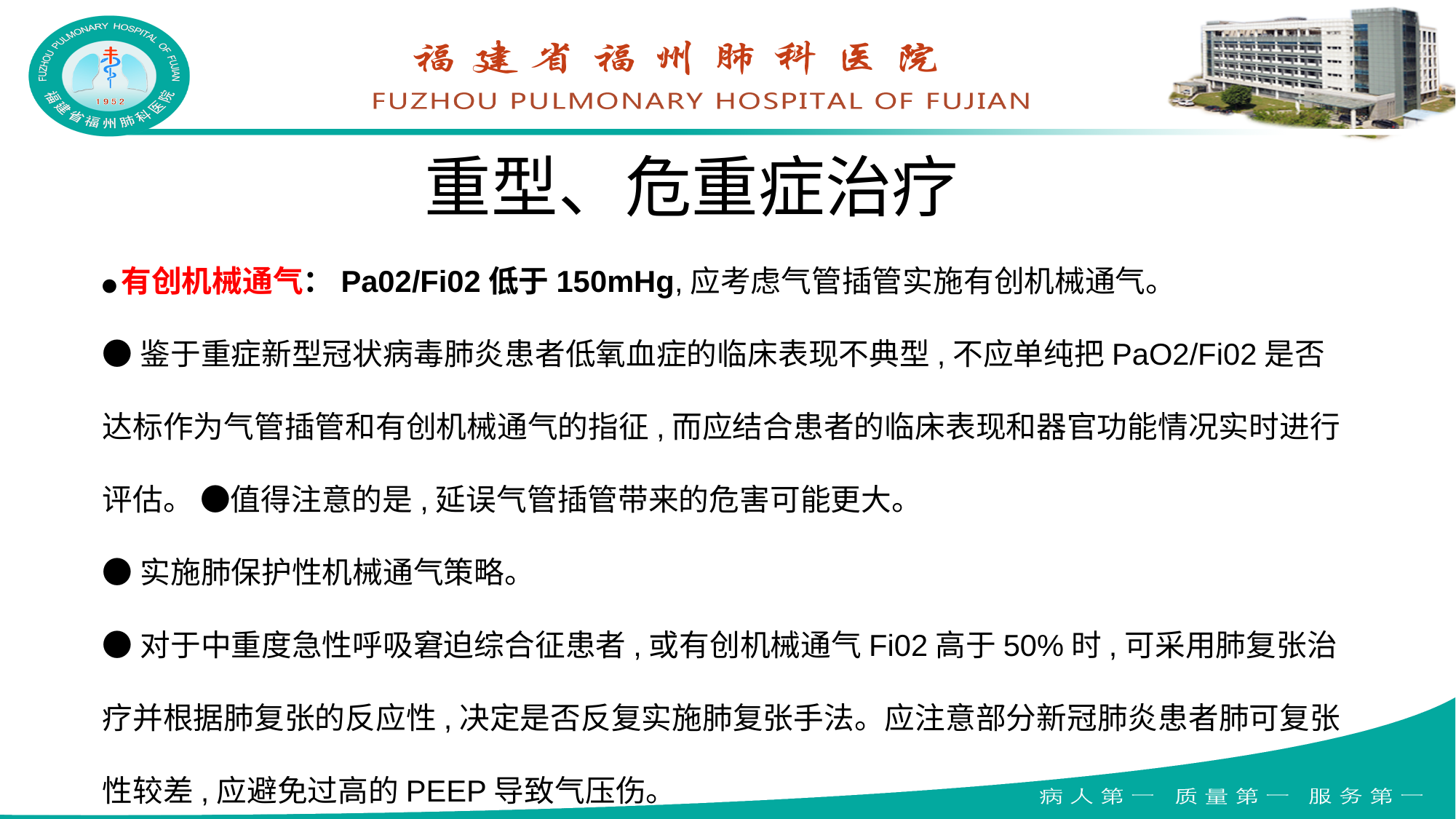

# 重型、危重症治疗
●有创机械通气：Pa02/Fi02低于150mHg,应考虑气管插管实施有创机械通气。
●鉴于重症新型冠状病毒肺炎患者低氧血症的临床表现不典型,不应单纯把PaO2/Fi02是否达标作为气管插管和有创机械通气的指征,而应结合患者的临床表现和器官功能情况实时进行评估。 ●值得注意的是,延误气管插管带来的危害可能更大。
●实施肺保护性机械通气策略。
●对于中重度急性呼吸窘迫综合征患者,或有创机械通气Fi02高于50%时,可采用肺复张治疗并根据肺复张的反应性,决定是否反复实施肺复张手法。应注意部分新冠肺炎患者肺可复张性较差,应避免过高的PEEP导致气压伤。